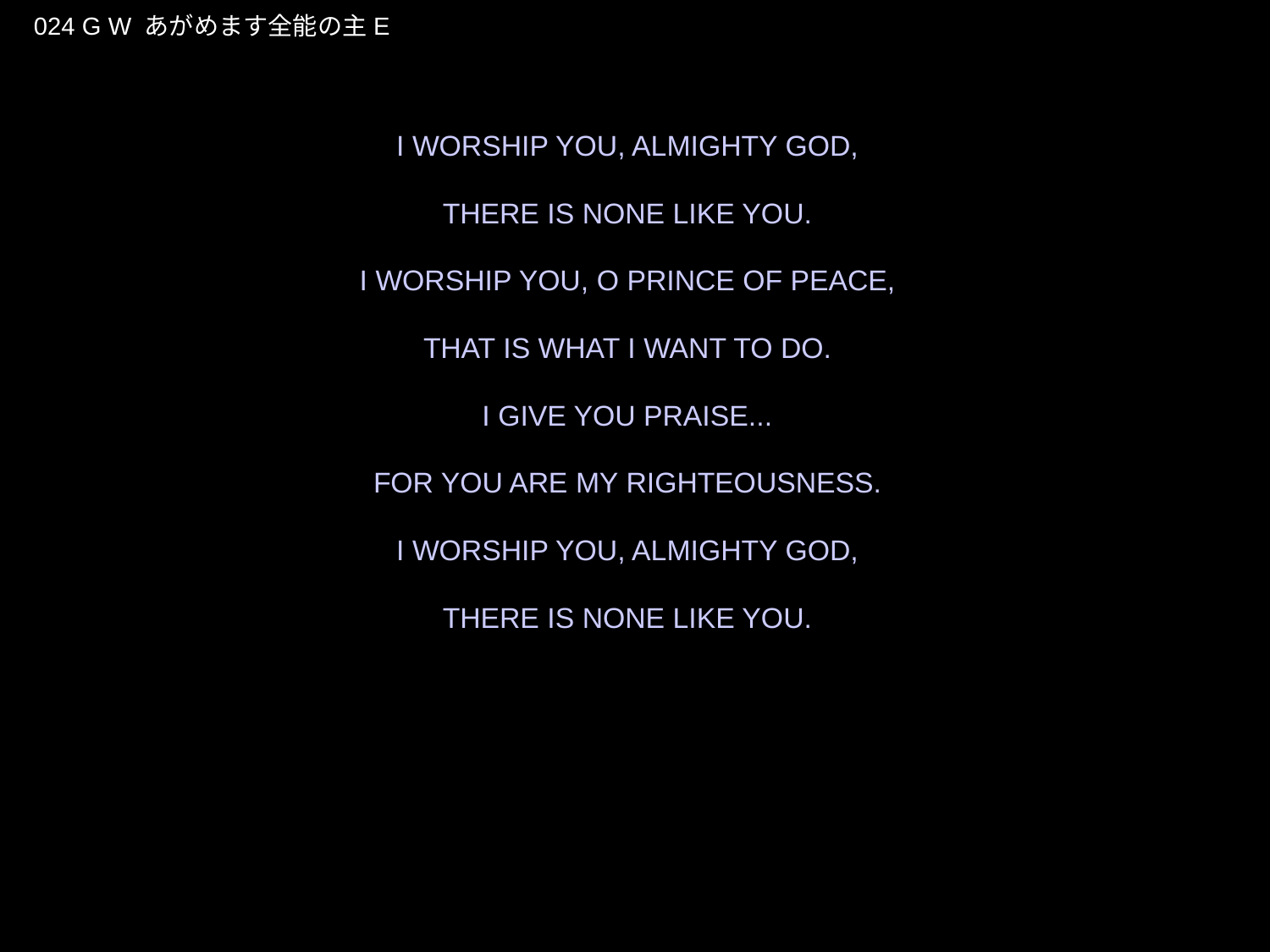

あがめますぜんのうのしゅ
★W
024 G W あがめます全能の主E
★３
I WORSHIP YOU, ALMIGHTY GOD,
THERE IS NONE LIKE YOU.
I WORSHIP YOU, O PRINCE OF PEACE,
THAT IS WHAT I WANT TO DO.
I GIVE YOU PRAISE...
FOR YOU ARE MY RIGHTEOUSNESS.
I WORSHIP YOU, ALMIGHTY GOD,
THERE IS NONE LIKE YOU.